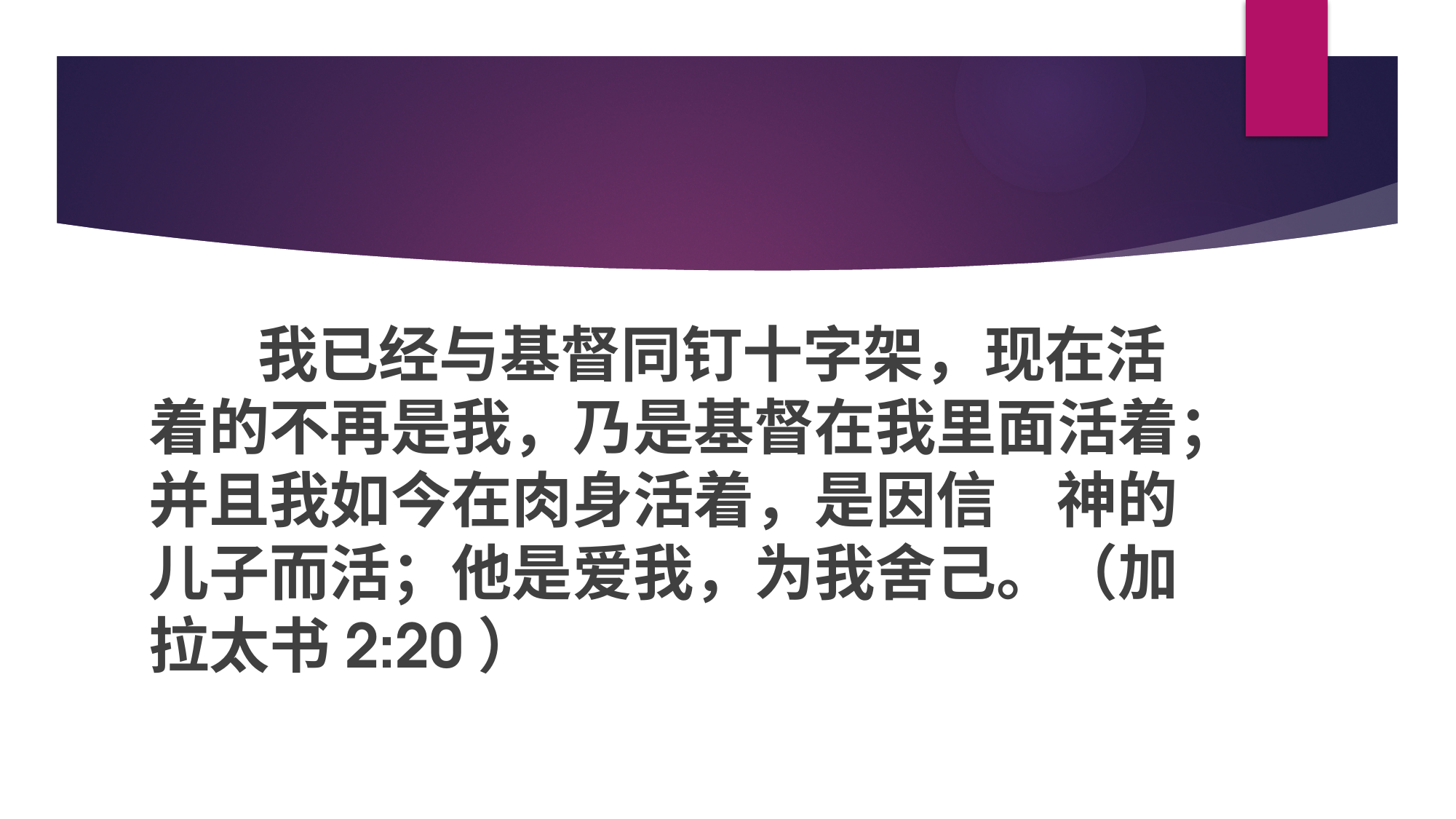

#
	我已经与基督同钉十字架，现在活着的不再是我，乃是基督在我里面活着；并且我如今在肉身活着，是因信　神的儿子而活；他是爱我，为我舍己。（加拉太书2:20）